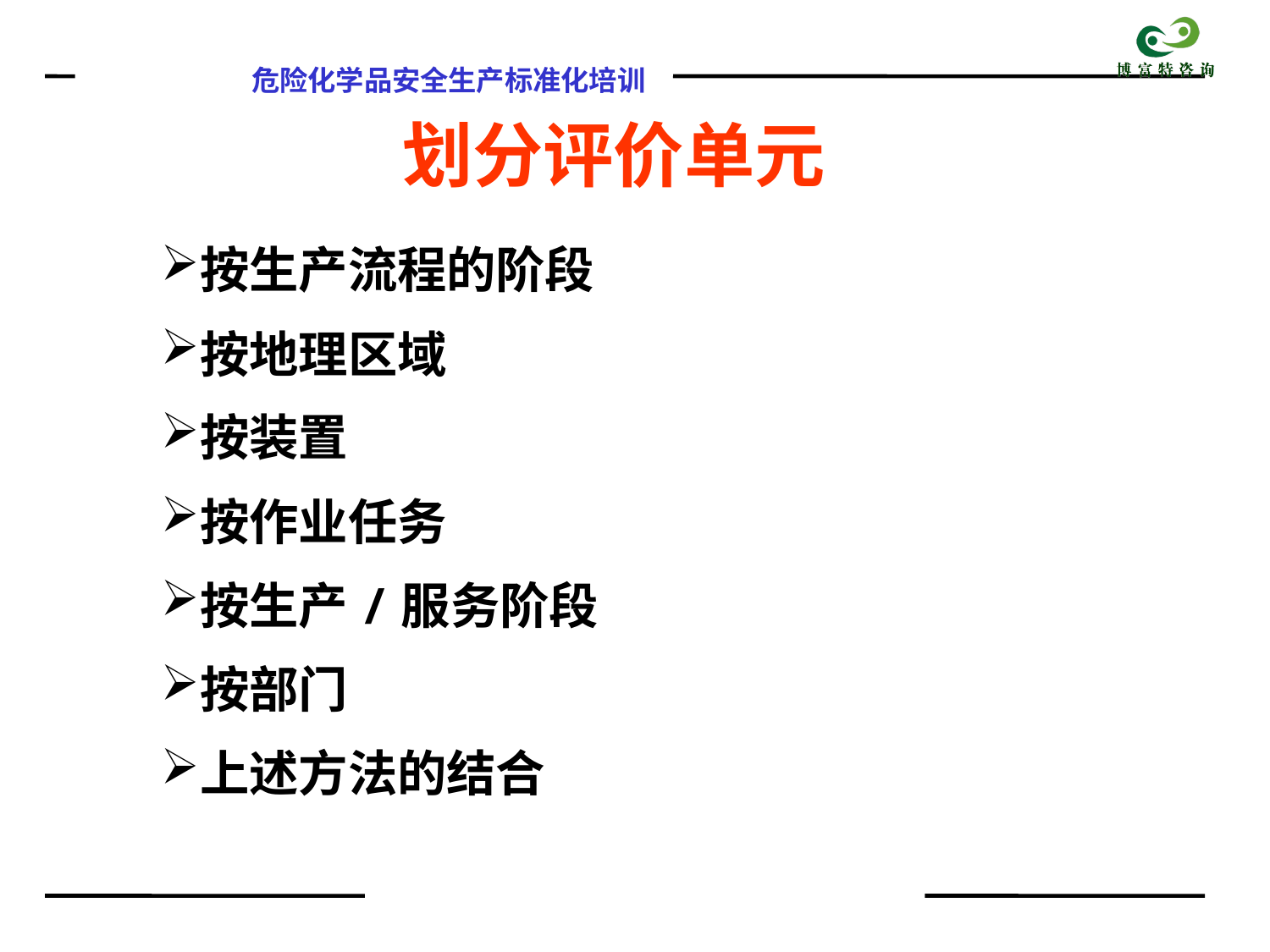

划分评价单元
按生产流程的阶段
按地理区域
按装置
按作业任务
按生产/服务阶段
按部门
上述方法的结合